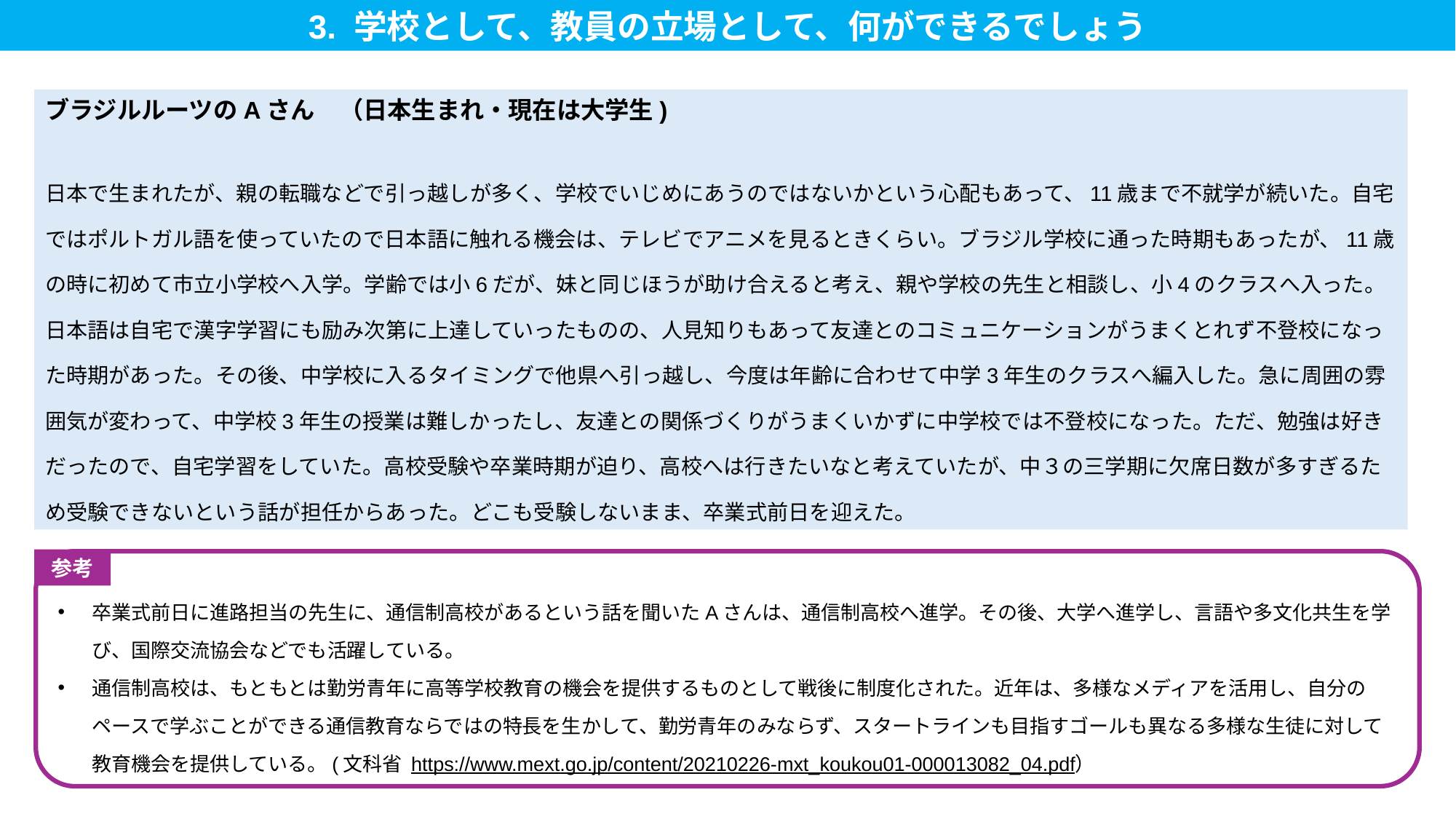

3. 学校として、教員の立場として、何ができるでしょう
ブラジルルーツのAさん　（日本生まれ・現在は大学生)

日本で生まれたが、親の転職などで引っ越しが多く、学校でいじめにあうのではないかという心配もあって、11歳まで不就学が続いた。自宅ではポルトガル語を使っていたので日本語に触れる機会は、テレビでアニメを見るときくらい。ブラジル学校に通った時期もあったが、11歳の時に初めて市立小学校へ入学。学齢では小6だが、妹と同じほうが助け合えると考え、親や学校の先生と相談し、小4のクラスへ入った。日本語は自宅で漢字学習にも励み次第に上達していったものの、人見知りもあって友達とのコミュニケーションがうまくとれず不登校になった時期があった。その後、中学校に入るタイミングで他県へ引っ越し、今度は年齢に合わせて中学3年生のクラスへ編入した。急に周囲の雰囲気が変わって、中学校3年生の授業は難しかったし、友達との関係づくりがうまくいかずに中学校では不登校になった。ただ、勉強は好きだったので、自宅学習をしていた。高校受験や卒業時期が迫り、高校へは行きたいなと考えていたが、中３の三学期に欠席日数が多すぎるため受験できないという話が担任からあった。どこも受験しないまま、卒業式前日を迎えた。
参考

卒業式前日に進路担当の先生に、通信制高校があるという話を聞いたAさんは、通信制高校へ進学。その後、大学へ進学し、言語や多文化共生を学び、国際交流協会などでも活躍している。
通信制高校は、もともとは勤労青年に高等学校教育の機会を提供するものとして戦後に制度化された。近年は、多様なメディアを活用し、自分のペースで学ぶことができる通信教育ならではの特長を生かして、勤労青年のみならず、スタートラインも目指すゴールも異なる多様な生徒に対して教育機会を提供している。(文科省 https://www.mext.go.jp/content/20210226-mxt_koukou01-000013082_04.pdf）